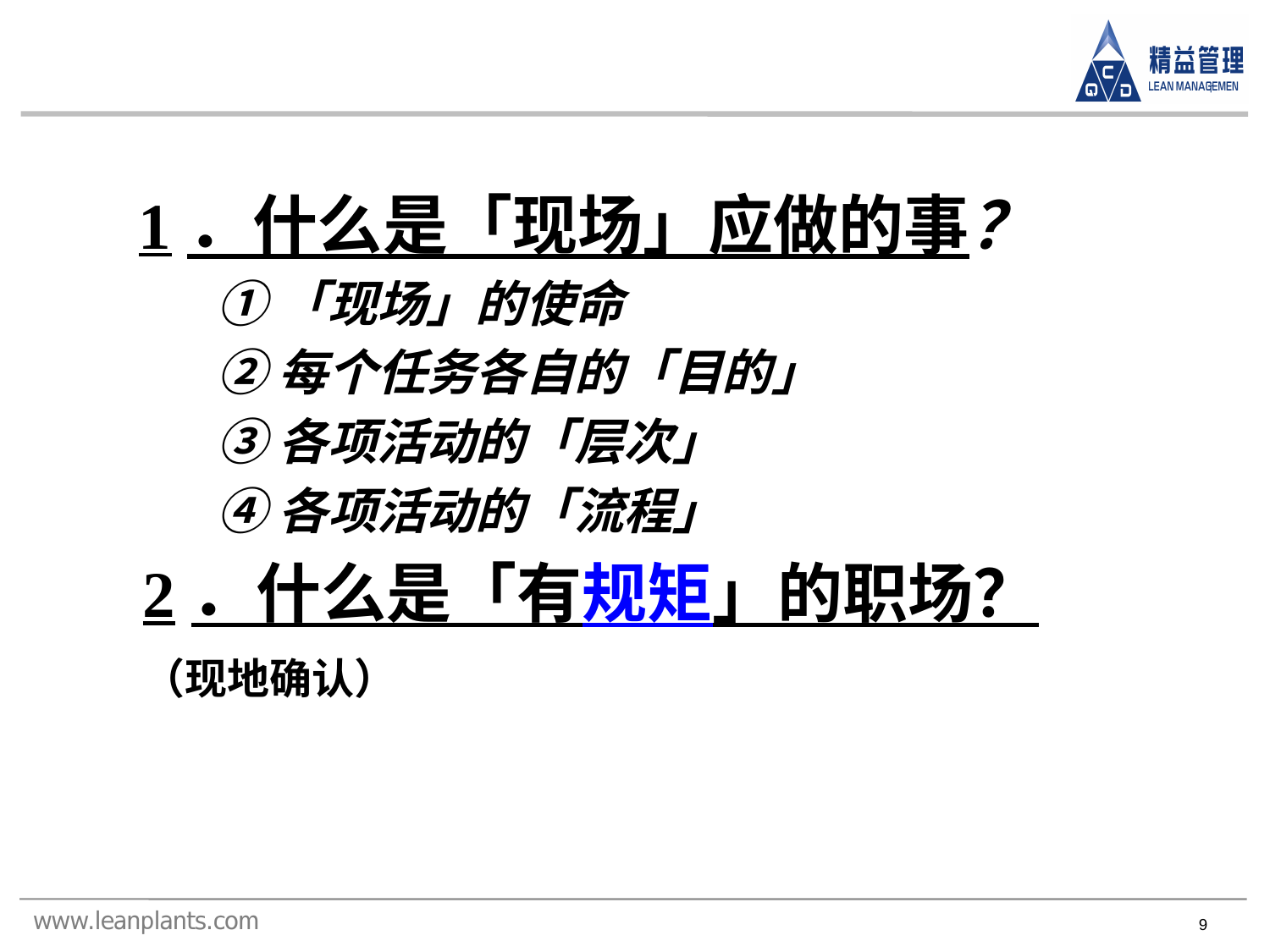

1．什么是「现场」应做的事？
       ①「现场」的使命
       ②每个任务各自的「目的」
       ③各项活动的「层次」
       ④各项活动的「流程」
2．什么是「有规矩」的职场？
（现地确认）